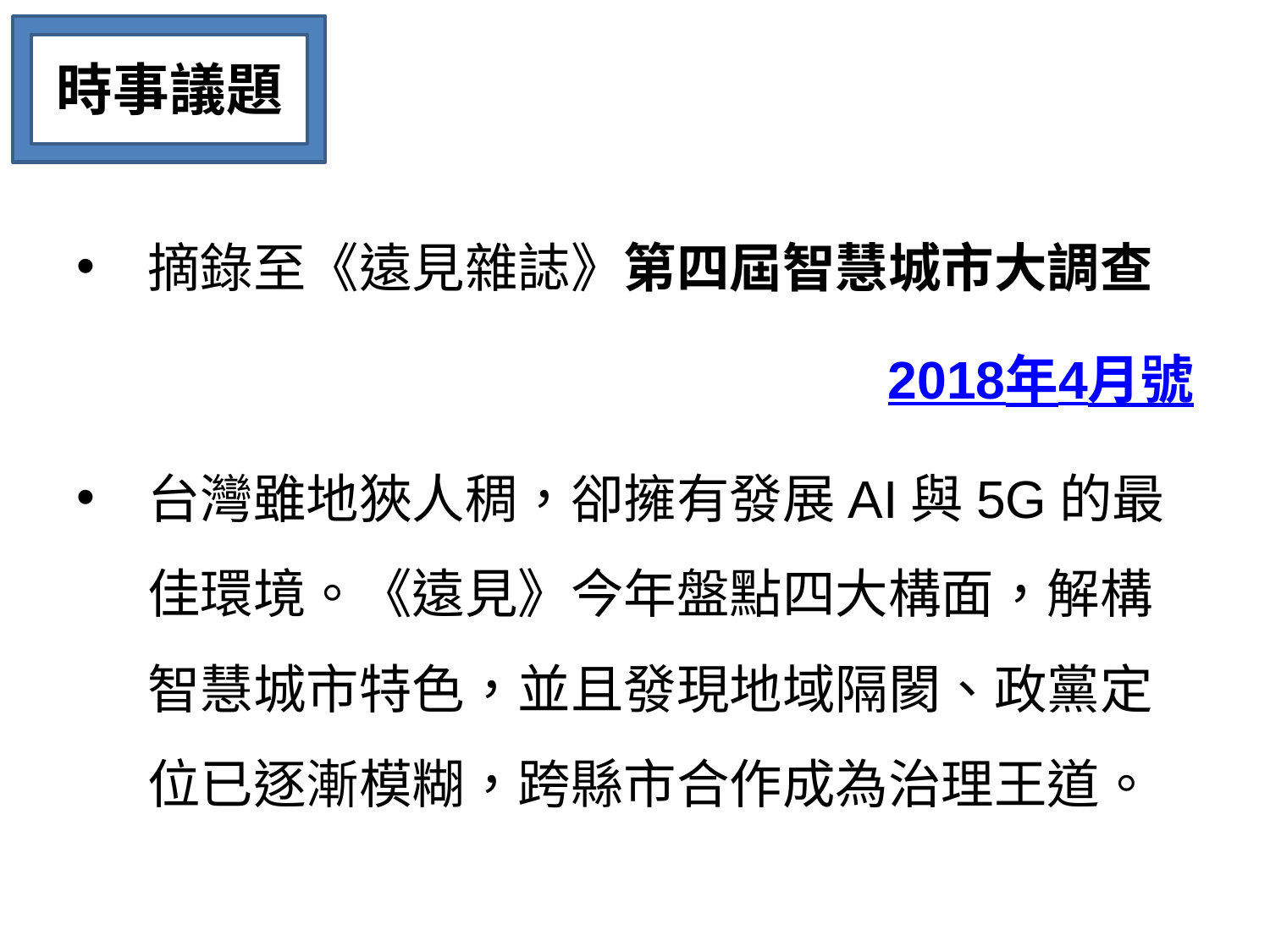

時事議題
摘錄至《遠見雜誌》第四屆智慧城市大調查
2018年4月號
台灣雖地狹人稠，卻擁有發展AI與5G的最佳環境。《遠見》今年盤點四大構面，解構智慧城市特色，並且發現地域隔閡、政黨定位已逐漸模糊，跨縣市合作成為治理王道。